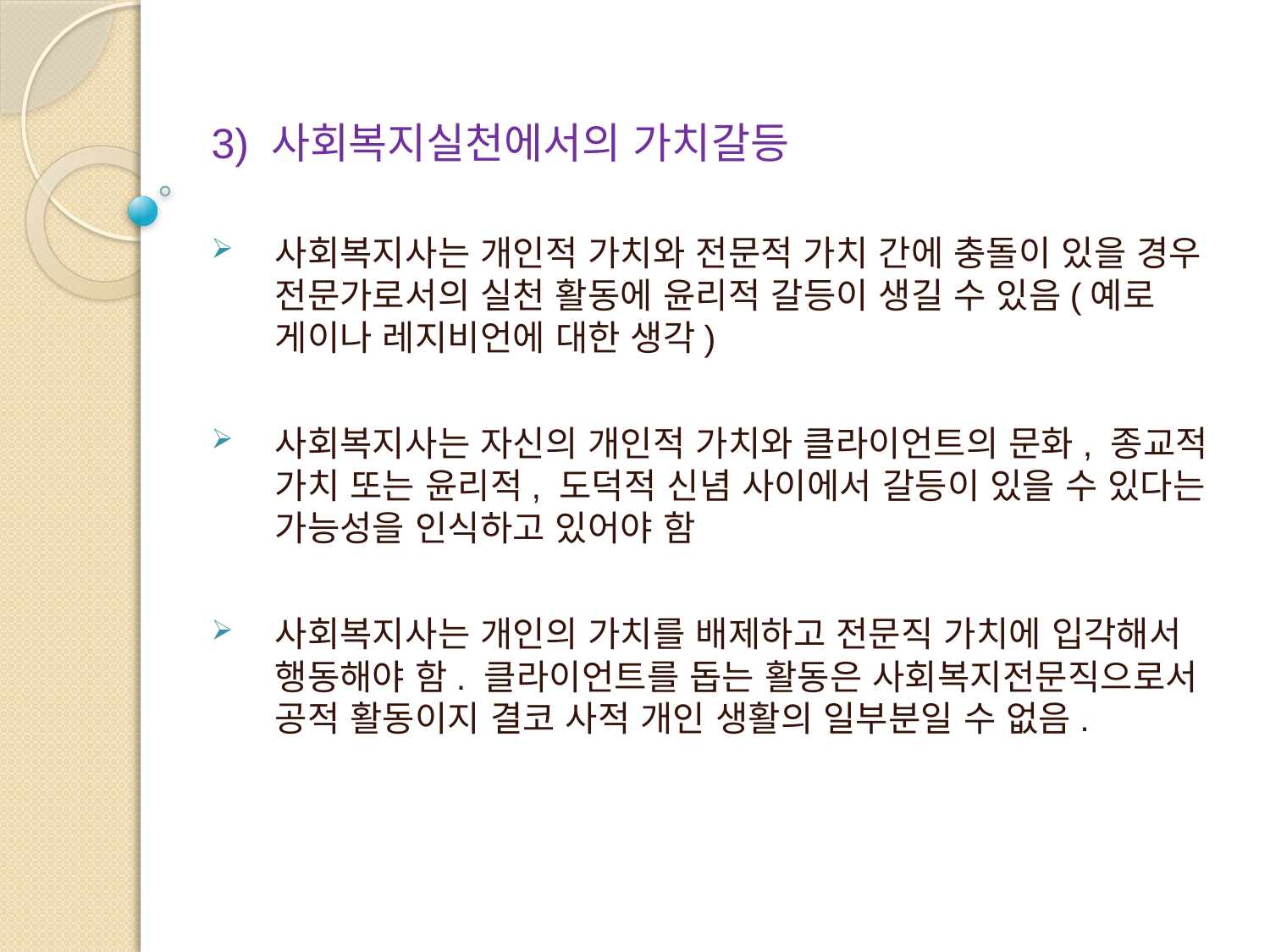

3) 사회복지실천에서의 가치갈등

사회복지사는 개인적 가치와 전문적 가치 간에 충돌이 있을 경우 전문가로서의 실천 활동에 윤리적 갈등이 생길 수 있음(예로 게이나 레지비언에 대한 생각)

사회복지사는 자신의 개인적 가치와 클라이언트의 문화, 종교적 가치 또는 윤리적, 도덕적 신념 사이에서 갈등이 있을 수 있다는 가능성을 인식하고 있어야 함

사회복지사는 개인의 가치를 배제하고 전문직 가치에 입각해서 행동해야 함. 클라이언트를 돕는 활동은 사회복지전문직으로서 공적 활동이지 결코 사적 개인 생활의 일부분일 수 없음.